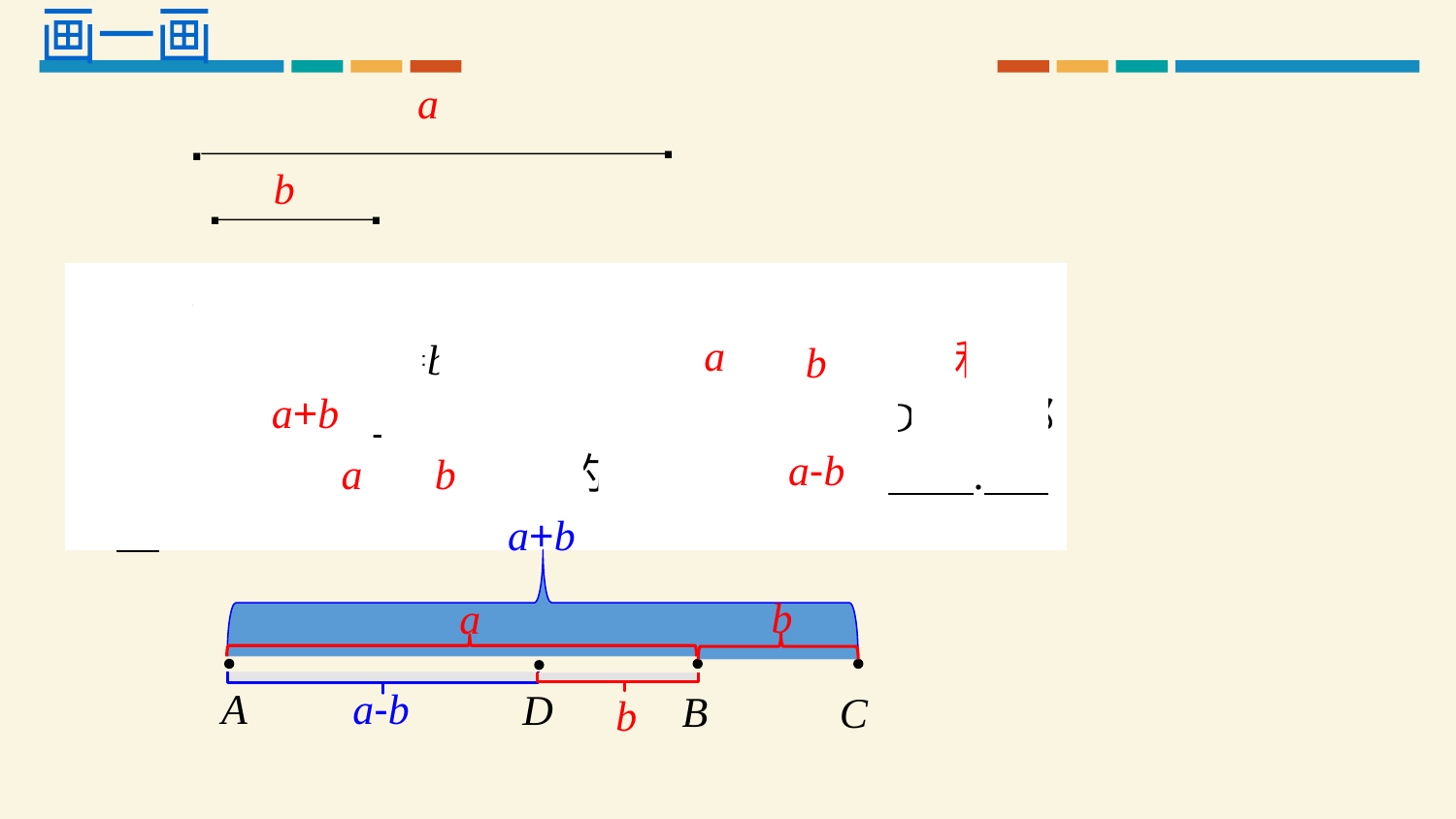

画一画
a
·
·

b
·
·

             在直线上画出线段 AB=a ，再在 AB 的延长线上画线段 BC=b，线段 AC 就是      与     的和，记作 AC=          .  如果在 AB 上画线段 BD=b，那么线段 AD 就是     与     的差，记作AD=          .

a

b

a+b

a-b
a
b

a+b

b

a

D

b
a-b
A
B
C